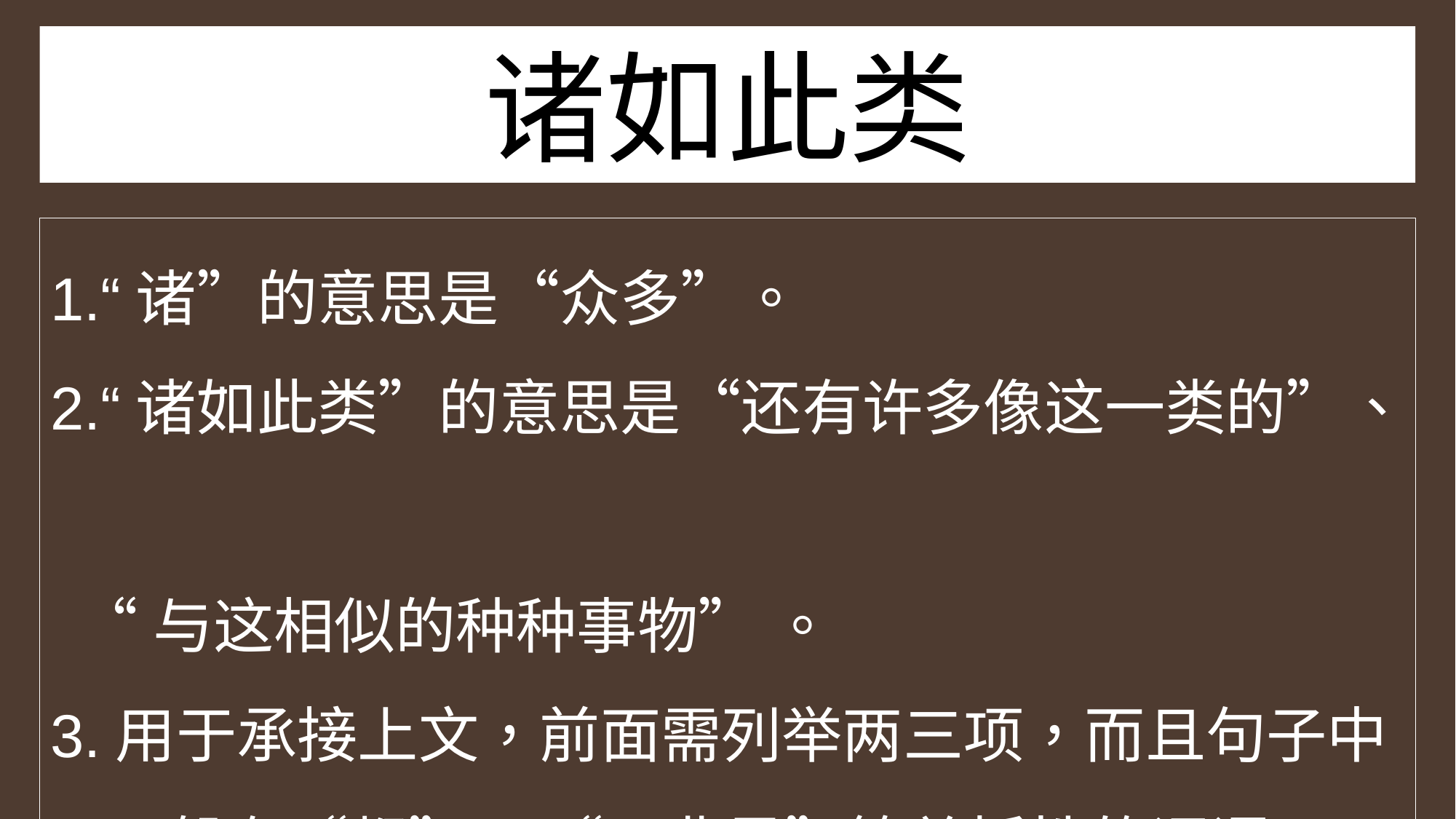

诸如此类
1.“诸”的意思是“众多”。
2.“诸如此类”的意思是“还有许多像这一类的”、
  “与这相似的种种事物” 。
3.用于承接上文，前面需列举两三项，而且句子中
   一般有“都”、 “无非是”等总括性的词语 。